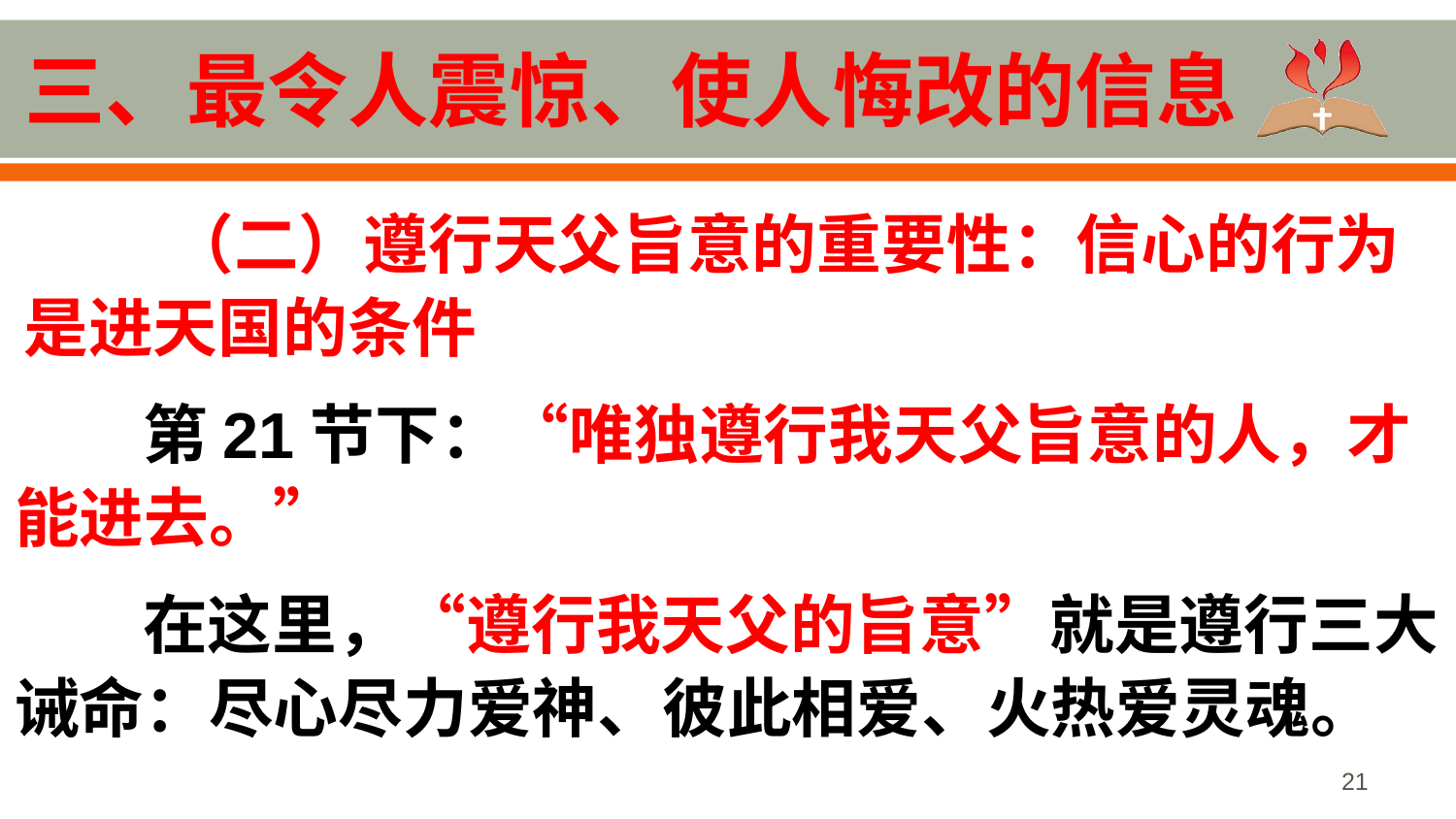

# 三、最令人震惊、使人悔改的信息
	（二）遵行天父旨意的重要性：信心的行为是进天国的条件
第21节下：“唯独遵行我天父旨意的人，才能进去。”
在这里，“遵行我天父的旨意”就是遵行三大诫命：尽心尽力爱神、彼此相爱、火热爱灵魂。
21